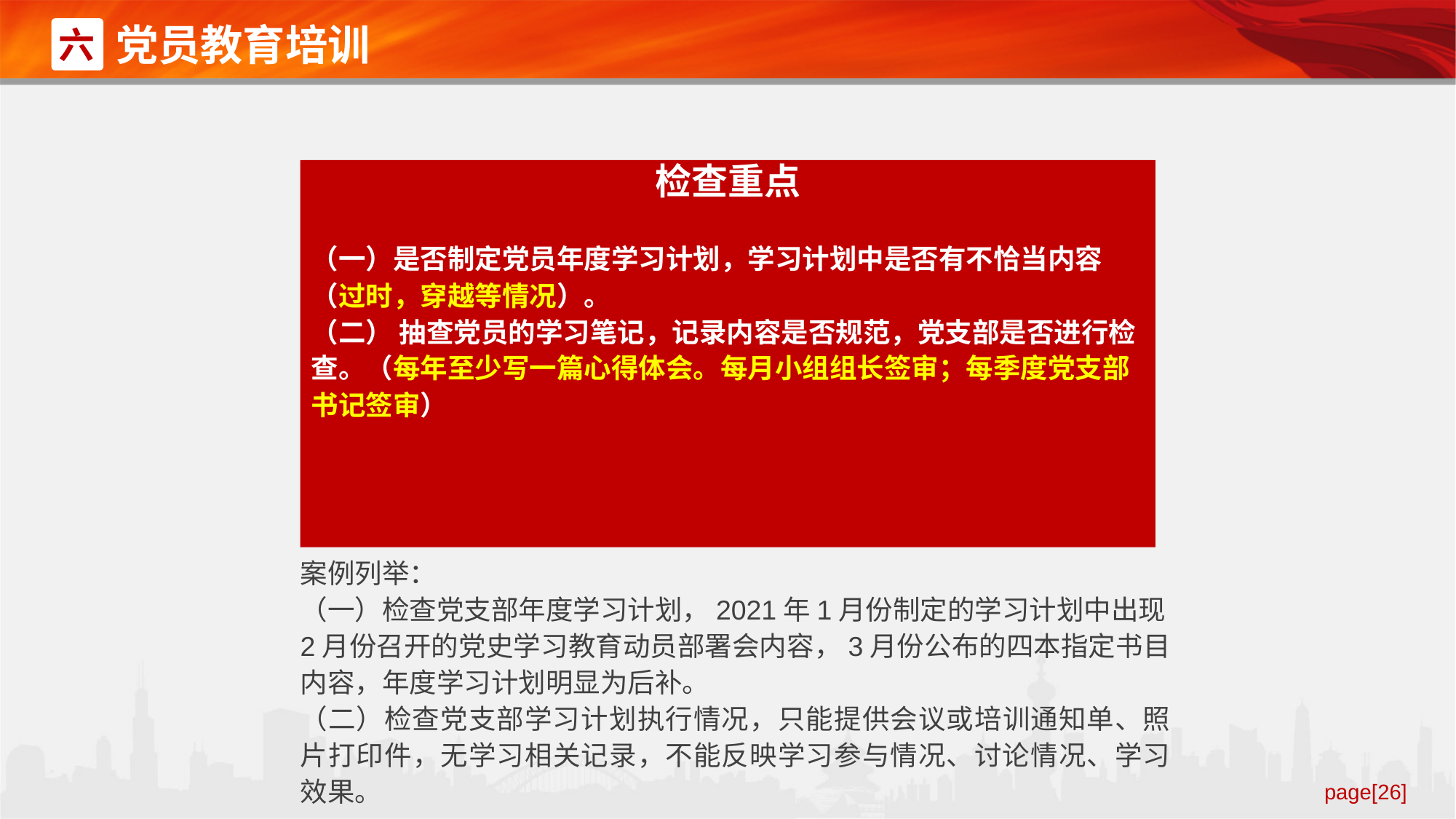

党员教育培训
六

检查重点

（一）是否制定党员年度学习计划，学习计划中是否有不恰当内容（过时，穿越等情况）。
（二） 抽查党员的学习笔记，记录内容是否规范，党支部是否进行检查。（每年至少写一篇心得体会。每月小组组长签审；每季度党支部书记签审）
案例列举：
（一）检查党支部年度学习计划，2021年1月份制定的学习计划中出现2月份召开的党史学习教育动员部署会内容，3月份公布的四本指定书目内容，年度学习计划明显为后补。
（二）检查党支部学习计划执行情况，只能提供会议或培训通知单、照片打印件，无学习相关记录，不能反映学习参与情况、讨论情况、学习效果。